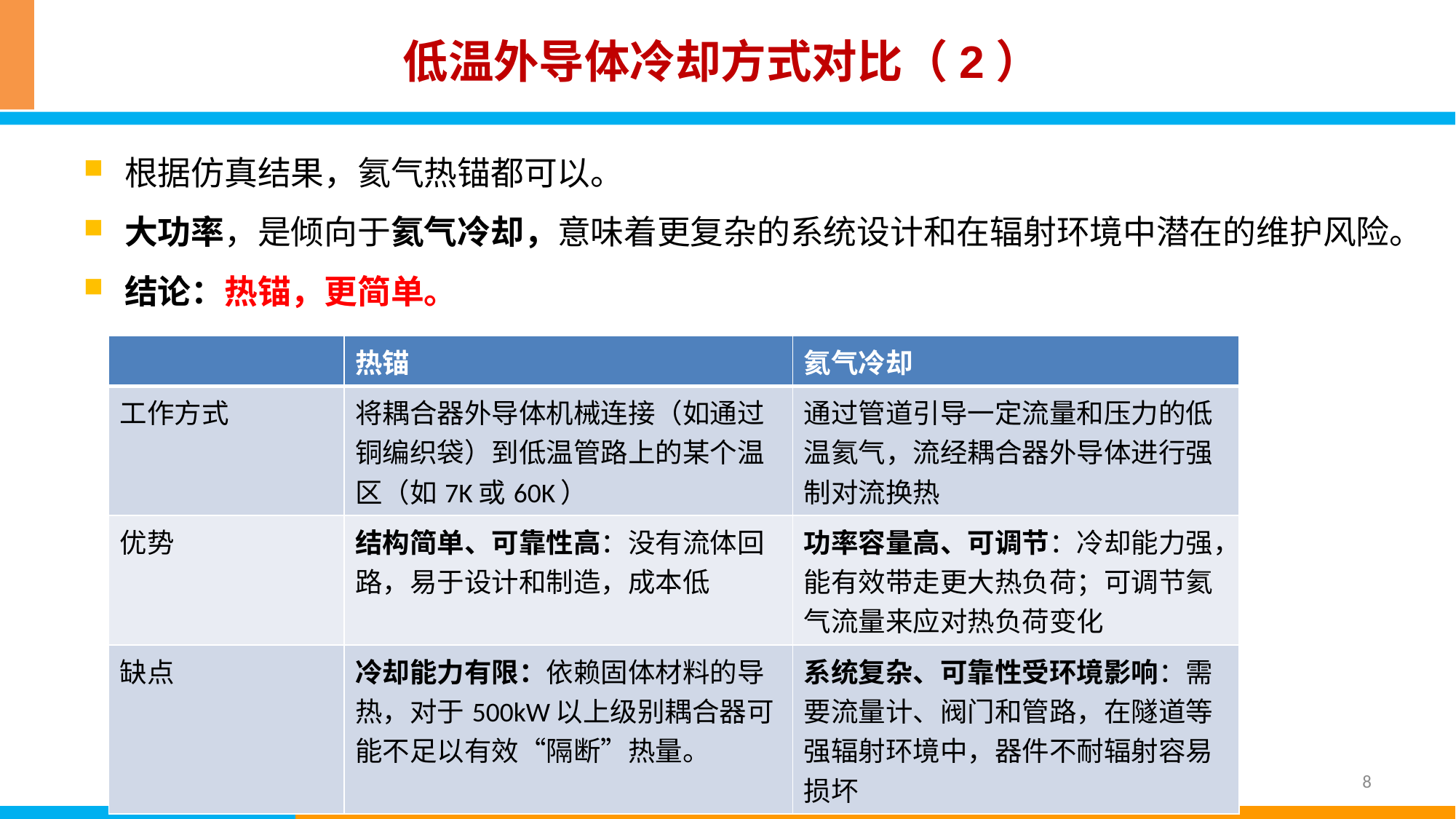

# 低温外导体冷却方式对比（2）
根据仿真结果，氦气热锚都可以。
大功率，是倾向于氦气冷却，意味着更复杂的系统设计和在辐射环境中潜在的维护风险。
结论：热锚，更简单。

|  | 热锚 | 氦气冷却 |
| --- | --- | --- |
| 工作方式 | 将耦合器外导体机械连接（如通过铜编织袋）到低温管路上的某个温区（如7K或60K） | 通过管道引导一定流量和压力的低温氦气，流经耦合器外导体进行强制对流换热 |
| 优势 | 结构简单、可靠性高：没有流体回路，易于设计和制造，成本低 | 功率容量高、可调节：冷却能力强，能有效带走更大热负荷；可调节氦气流量来应对热负荷变化 |
| 缺点 | 冷却能力有限：依赖固体材料的导热，对于500kW以上级别耦合器可能不足以有效“隔断”热量。 | 系统复杂、可靠性受环境影响：需要流量计、阀门和管路，在隧道等强辐射环境中，器件不耐辐射容易损坏 |
8